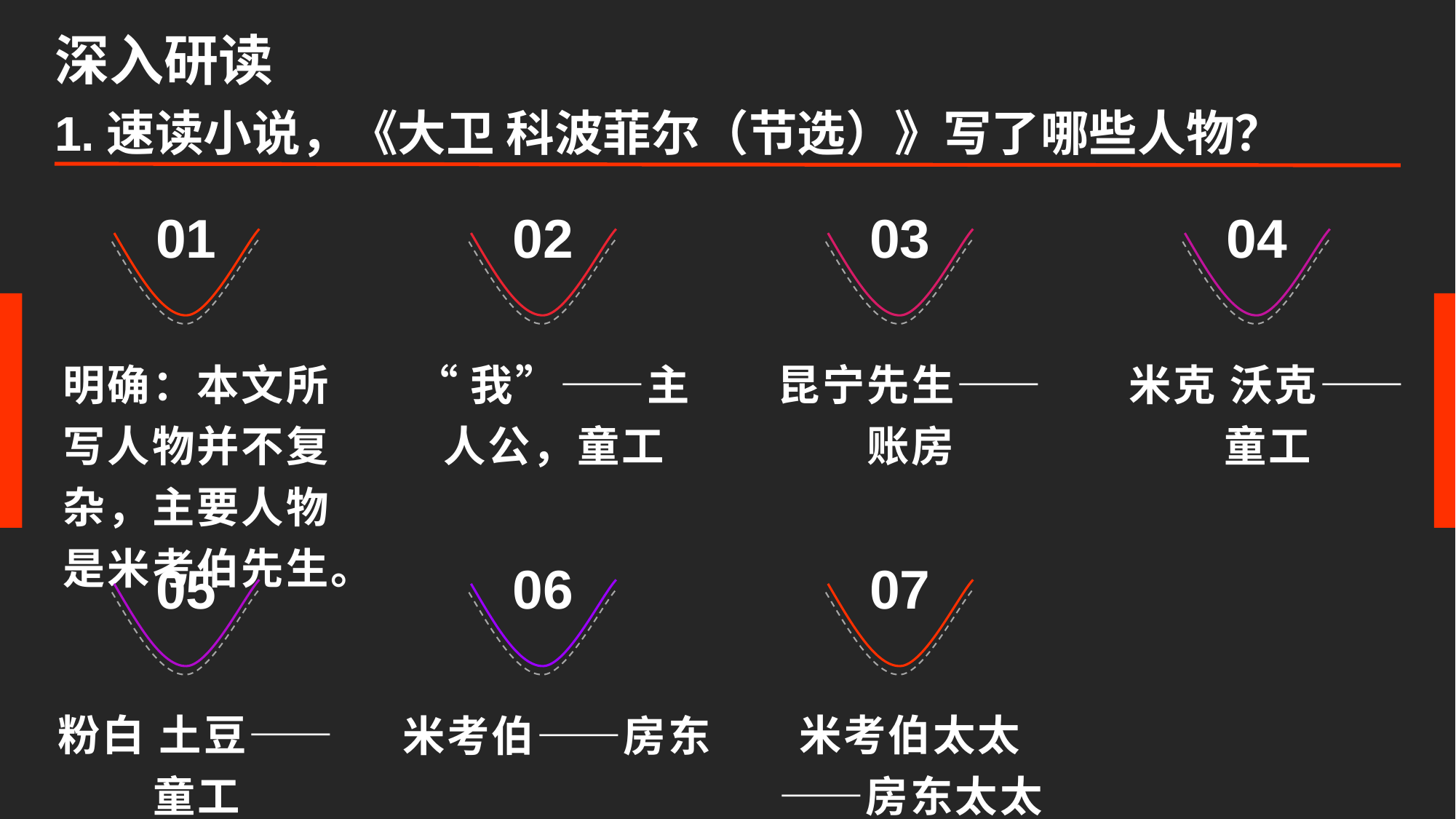

深入研读
1.速读小说，《大卫 科波菲尔（节选）》写了哪些人物？
01
02
03
04

“我”——主人公，童工
昆宁先生——账房
米克 沃克——童工
明确：本文所写人物并不复杂，主要人物是米考伯先生。
05
06
07

粉白 土豆——童工
米考伯太太——房东太太
米考伯——房东